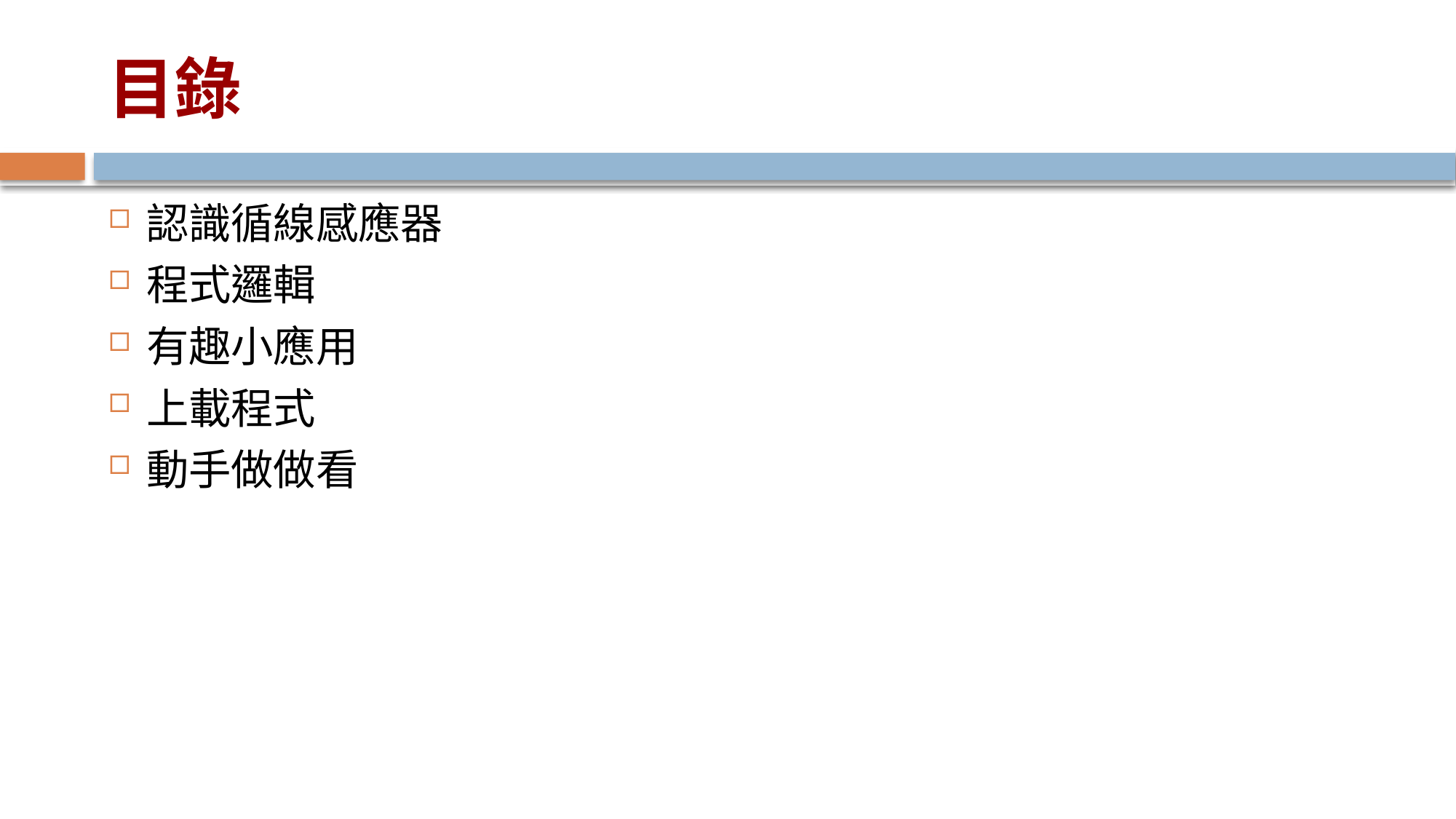

# 目錄
認識循線感應器
程式邏輯
有趣小應用
上載程式
動手做做看